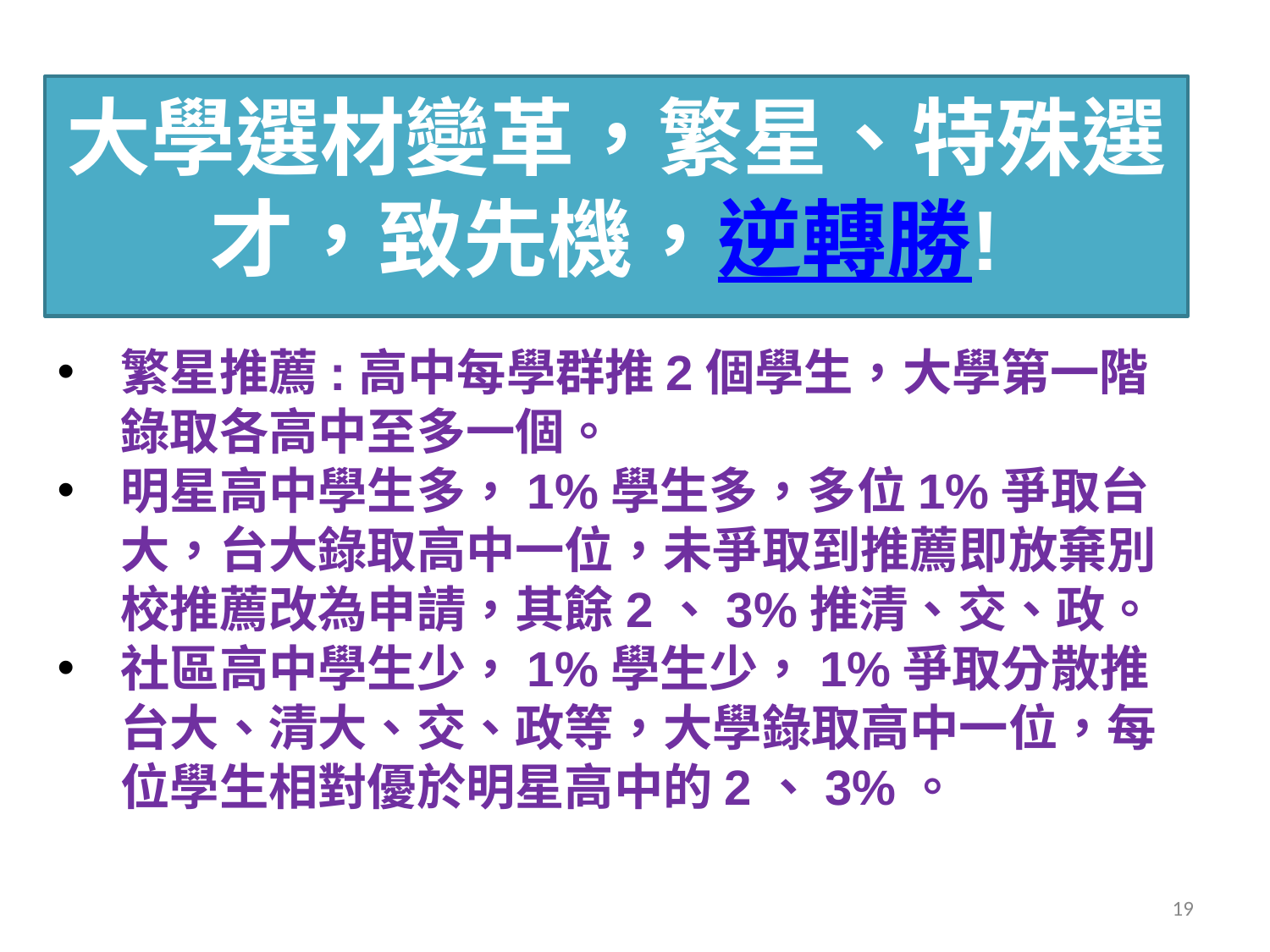

# 大學選材變革，繁星、特殊選才，致先機，逆轉勝!
繁星推薦:高中每學群推2個學生，大學第一階錄取各高中至多一個。
明星高中學生多，1%學生多，多位1%爭取台大，台大錄取高中一位，未爭取到推薦即放棄別校推薦改為申請，其餘2、3%推清、交、政。
社區高中學生少，1%學生少，1%爭取分散推台大、清大、交、政等，大學錄取高中一位，每位學生相對優於明星高中的2、3%。
大學繁星申請重視在校表現，在善化高中，您嶄露頭角的機會絕佳！
19